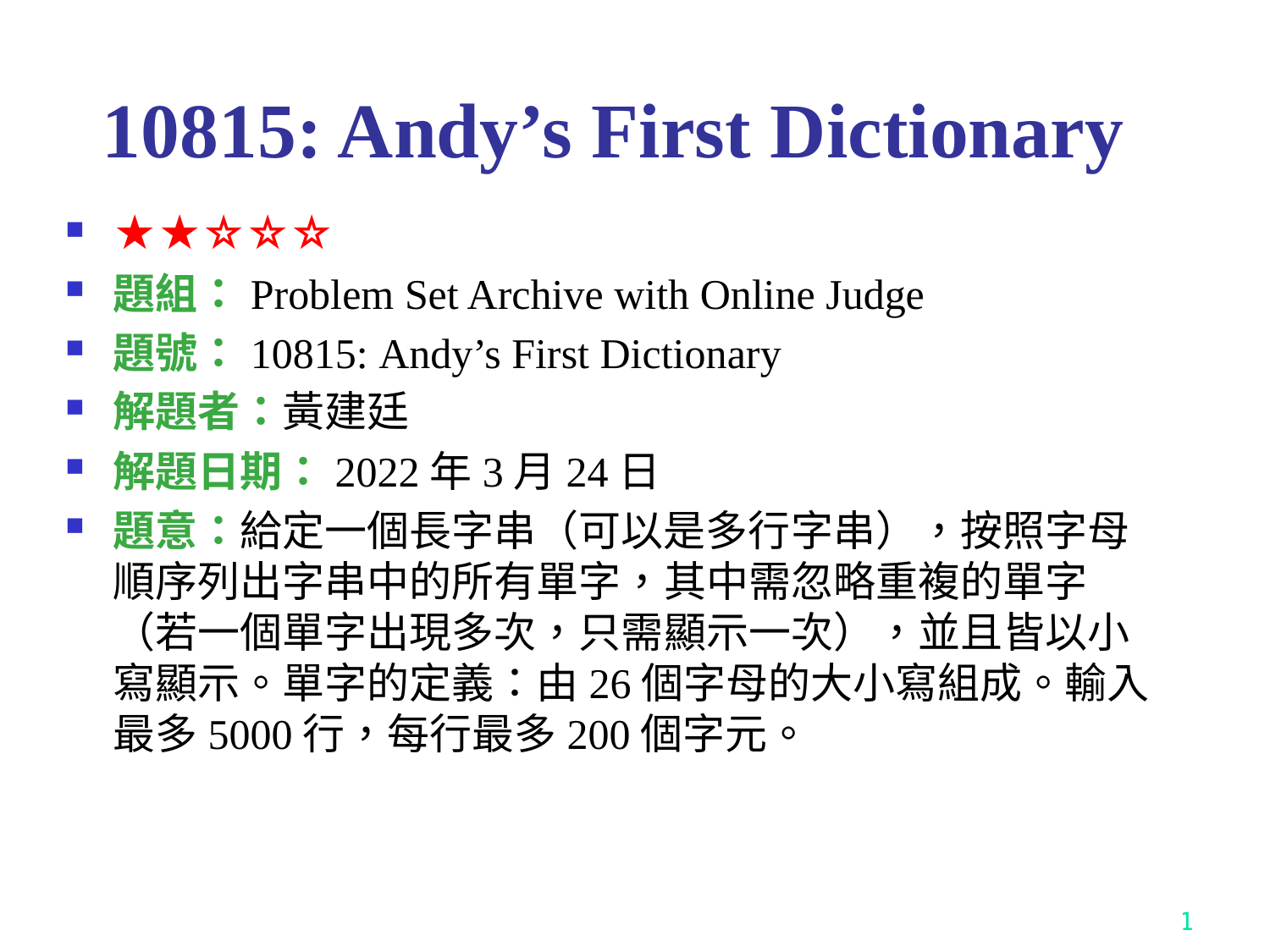

# 10815: Andy’s First Dictionary
★★☆☆☆
題組：Problem Set Archive with Online Judge
題號：10815: Andy’s First Dictionary
解題者：黃建廷
解題日期：2022年3月24日
題意：給定一個長字串（可以是多行字串），按照字母順序列出字串中的所有單字，其中需忽略重複的單字（若一個單字出現多次，只需顯示一次），並且皆以小寫顯示。單字的定義：由26個字母的大小寫組成。輸入最多5000行，每行最多200個字元。
1